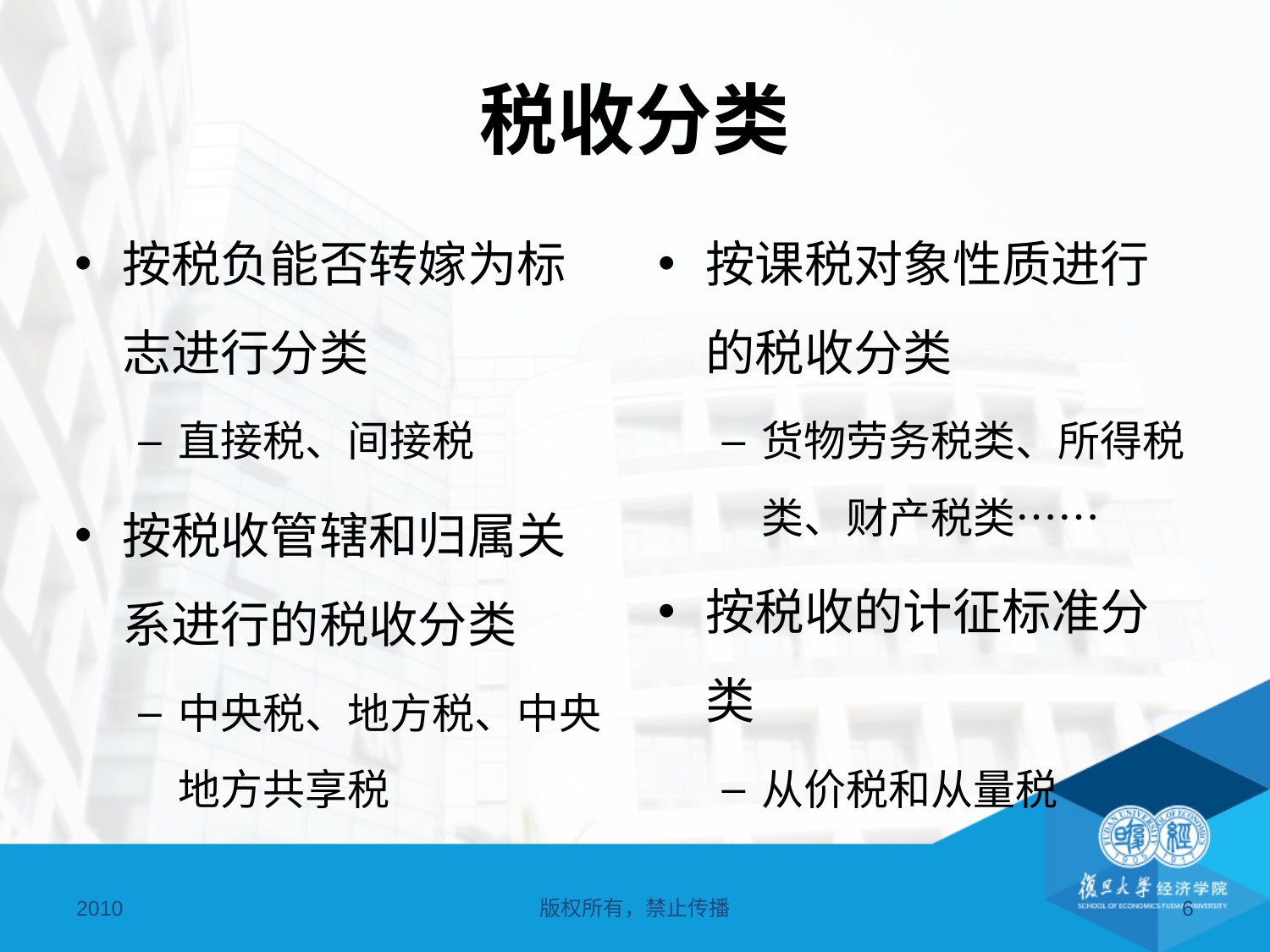

# 税收分类
按课税对象性质进行的税收分类
货物劳务税类、所得税类、财产税类……
按税收的计征标准分类
从价税和从量税

按税负能否转嫁为标志进行分类
直接税、间接税
按税收管辖和归属关系进行的税收分类
中央税、地方税、中央地方共享税
2010
版权所有，禁止传播
6